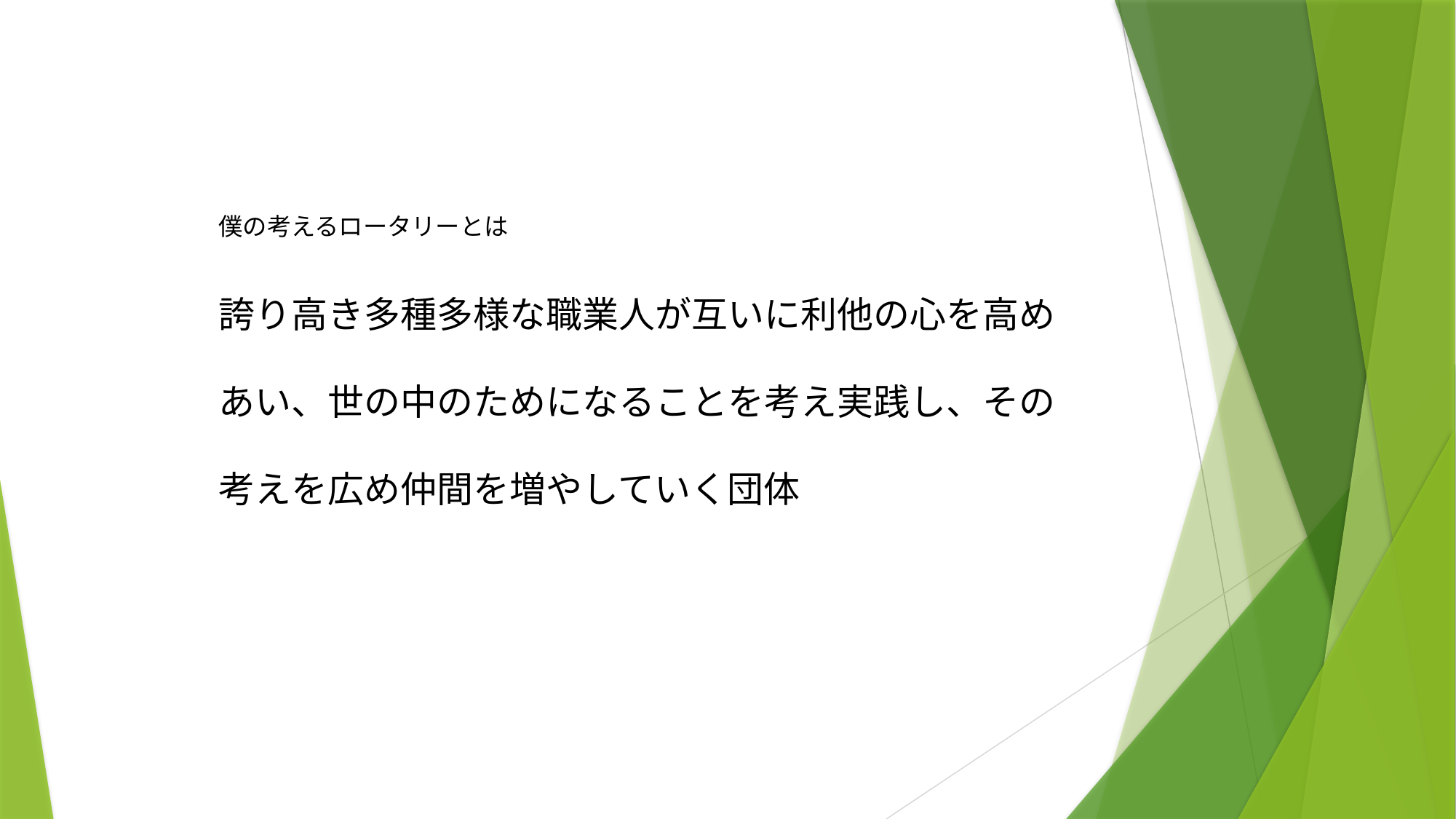

僕の考えるロータリーとは

誇り高き多種多様な職業人が互いに利他の心を高め

あい、世の中のためになることを考え実践し、その

考えを広め仲間を増やしていく団体